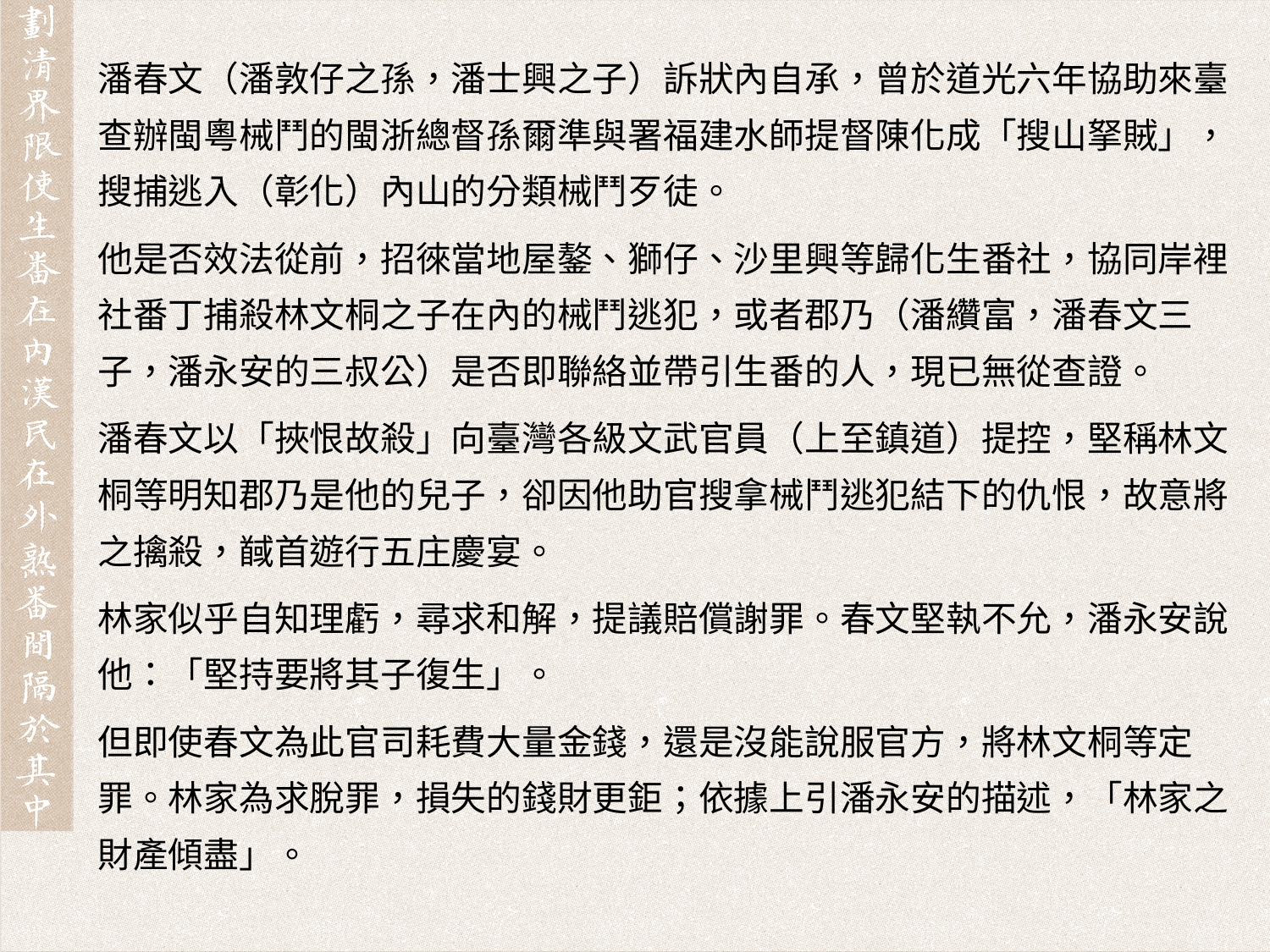

潘春文（潘敦仔之孫，潘士興之子）訴狀內自承，曾於道光六年協助來臺查辦閩粵械鬥的閩浙總督孫爾準與署福建水師提督陳化成「搜山拏賊」，搜捕逃入（彰化）內山的分類械鬥歹徒。
他是否效法從前，招徠當地屋鏊、獅仔、沙里興等歸化生番社，協同岸裡社番丁捕殺林文桐之子在內的械鬥逃犯，或者郡乃（潘纘富，潘春文三子，潘永安的三叔公）是否即聯絡並帶引生番的人，現已無從查證。
潘春文以「挾恨故殺」向臺灣各級文武官員（上至鎮道）提控，堅稱林文桐等明知郡乃是他的兒子，卻因他助官搜拿械鬥逃犯結下的仇恨，故意將之擒殺，馘首遊行五庄慶宴。
林家似乎自知理虧，尋求和解，提議賠償謝罪。春文堅執不允，潘永安說他：「堅持要將其子復生」。
但即使春文為此官司耗費大量金錢，還是沒能說服官方，將林文桐等定罪。林家為求脫罪，損失的錢財更鉅；依據上引潘永安的描述，「林家之財產傾盡」。